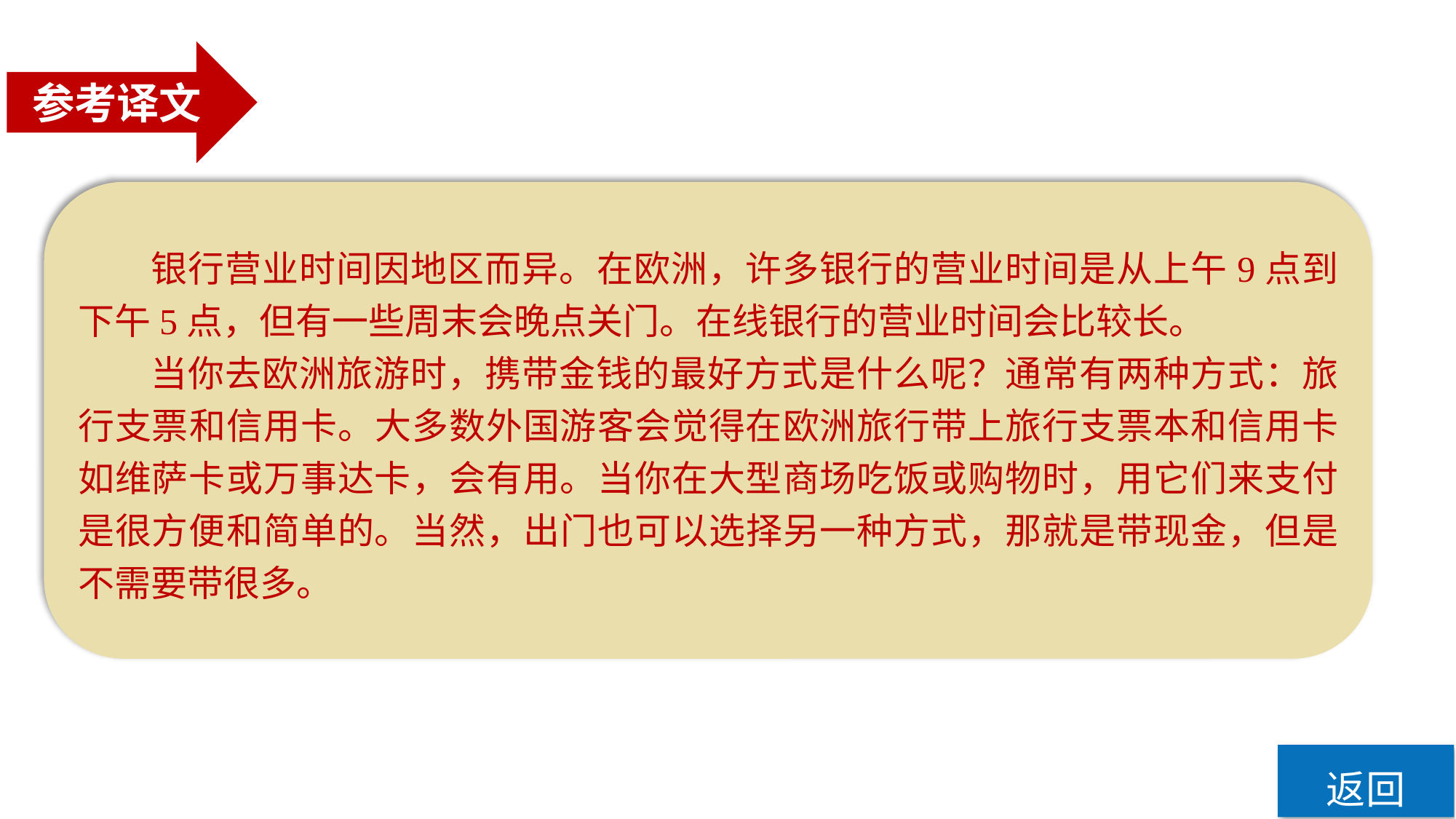

参考译文
银行营业时间因地区而异。在欧洲，许多银行的营业时间是从上午9点到下午5点，但有一些周末会晚点关门。在线银行的营业时间会比较长。
当你去欧洲旅游时，携带金钱的最好方式是什么呢？通常有两种方式：旅行支票和信用卡。大多数外国游客会觉得在欧洲旅行带上旅行支票本和信用卡如维萨卡或万事达卡，会有用。当你在大型商场吃饭或购物时，用它们来支付是很方便和简单的。当然，出门也可以选择另一种方式，那就是带现金，但是不需要带很多。
返回